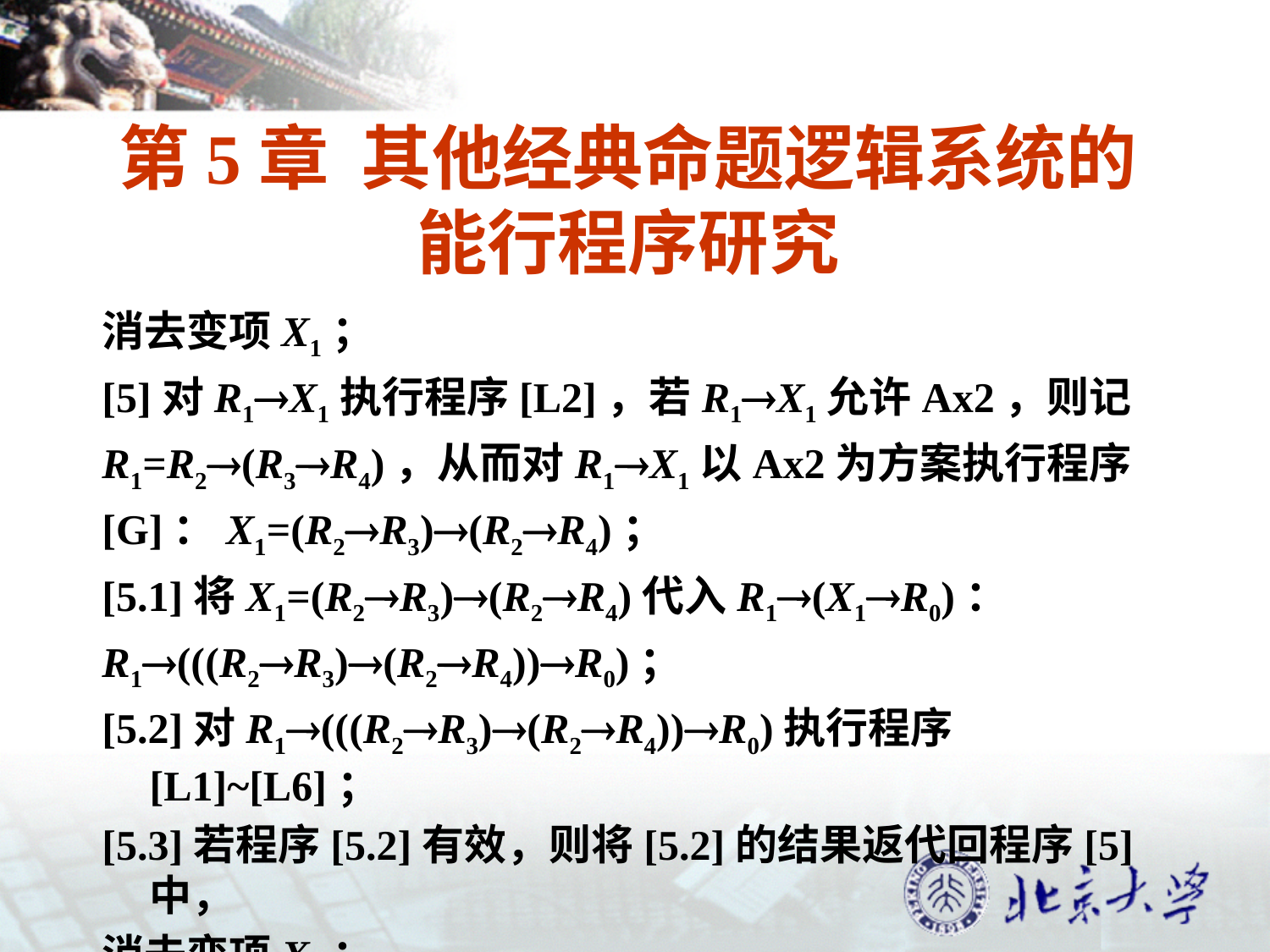

# 第5章  其他经典命题逻辑系统的能行程序研究
消去变项X1；
[5]对R1→X1执行程序[L2]，若R1→X1允许Ax2，则记
R1=R2→(R3→R4)，从而对R1→X1以Ax2为方案执行程序
[G]：X1=(R2→R3)→(R2→R4)；
[5.1]将X1=(R2→R3)→(R2→R4)代入R1→(X1→R0)：
R1→(((R2→R3)→(R2→R4))→R0)；
[5.2]对R1→(((R2→R3)→(R2→R4))→R0)执行程序[L1]~[L6]；
[5.3]若程序[5.2]有效，则将[5.2]的结果返代回程序[5]中，
消去变项X1；